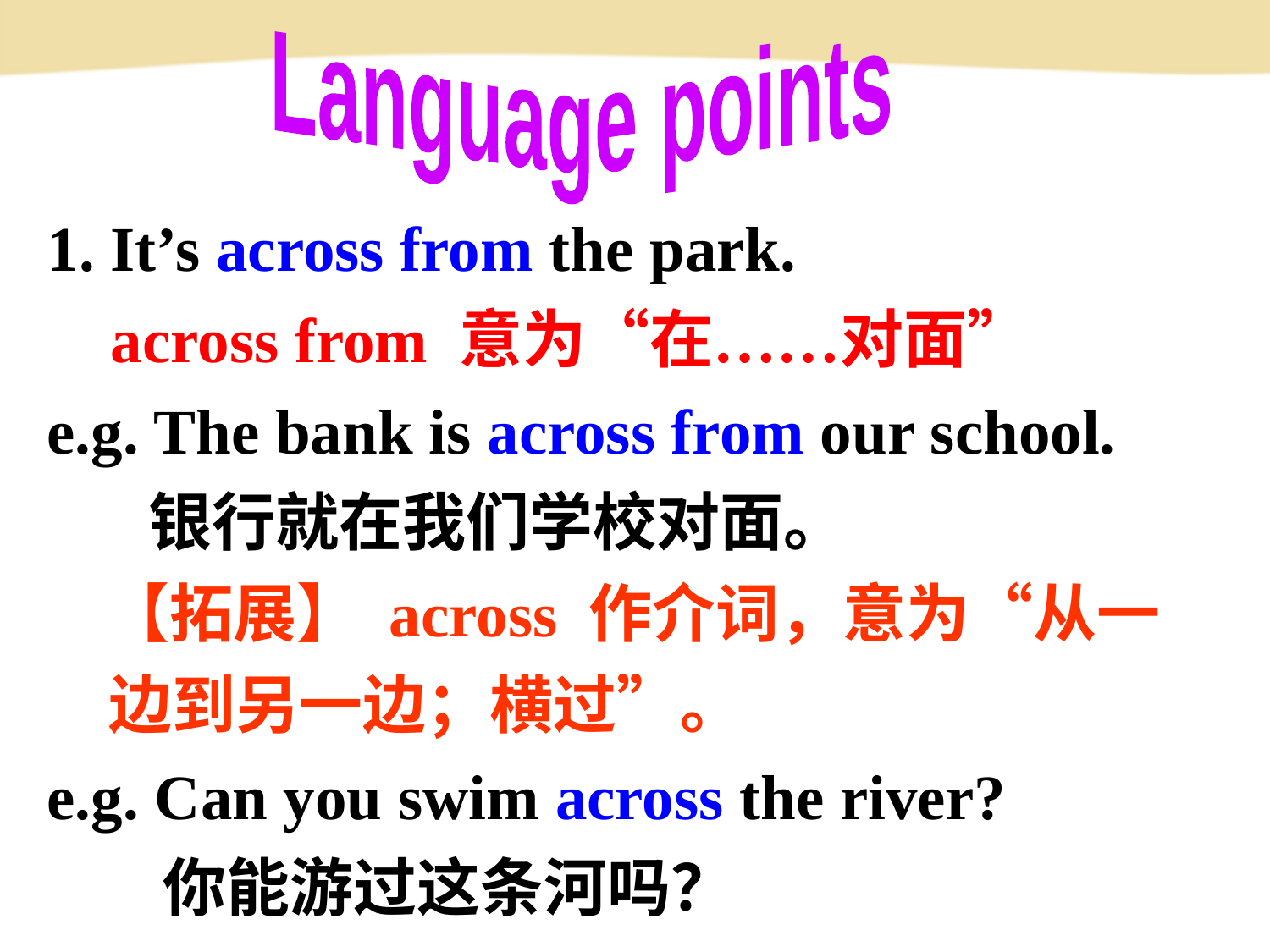

Language points
1. It’s across from the park.
    across from 意为“在……对面”
e.g. The bank is across from our school.
      银行就在我们学校对面。
   【拓展】 across 作介词，意为“从一边到另一边；横过”。
e.g. Can you swim across the river?
       你能游过这条河吗？